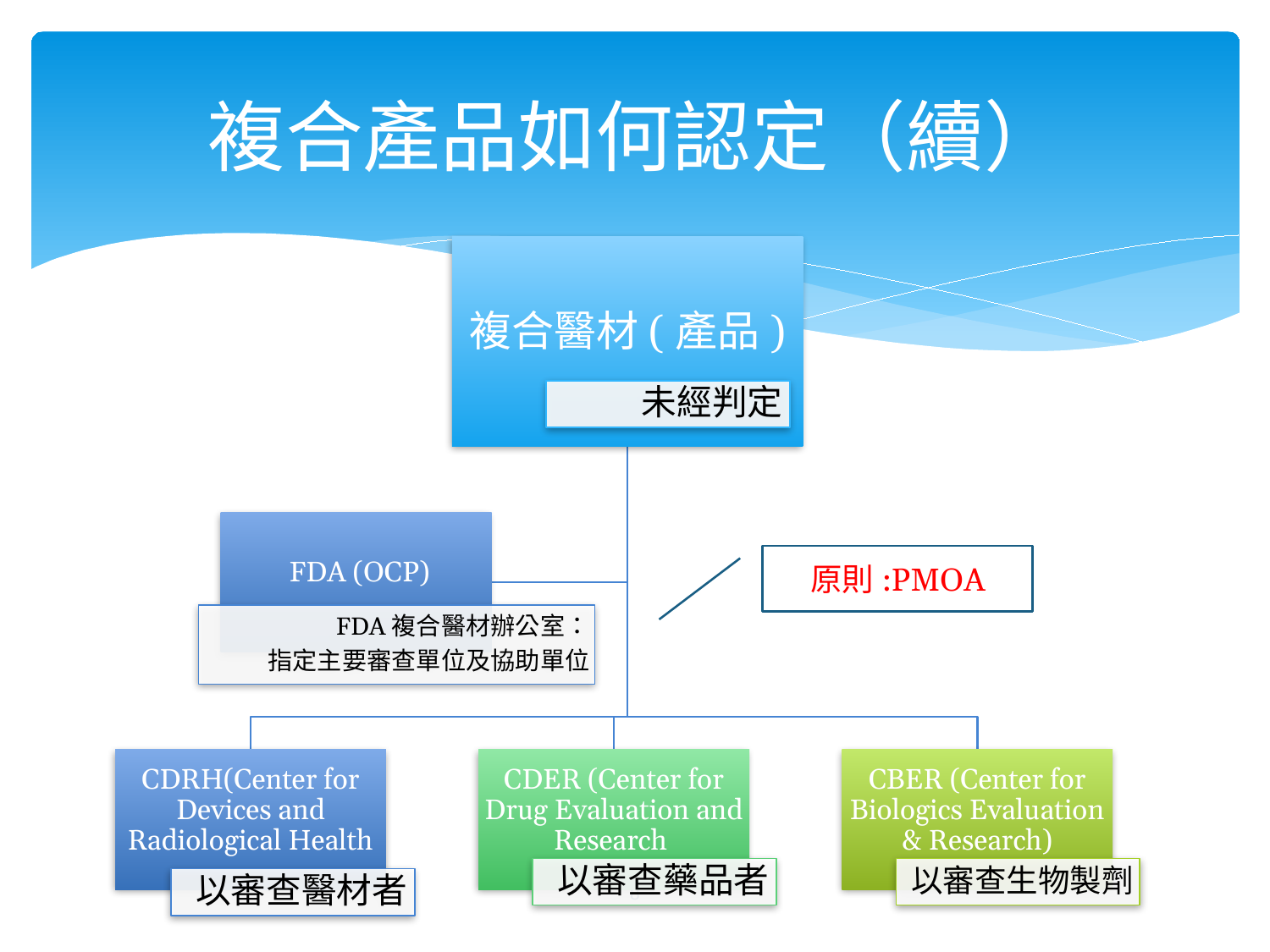

# 複合產品如何認定（續）
複合醫材(產品)
未經判定
CDRH(Center for Devices and Radiological Health
以審查醫材者
CDER (Center for Drug Evaluation and Research
以審查藥品者
CBER (Center for Biologics Evaluation & Research)
以審查生物製劑
 FDA (OCP)
FDA複合醫材辦公室：
指定主要審查單位及協助單位
原則:PMOA
8